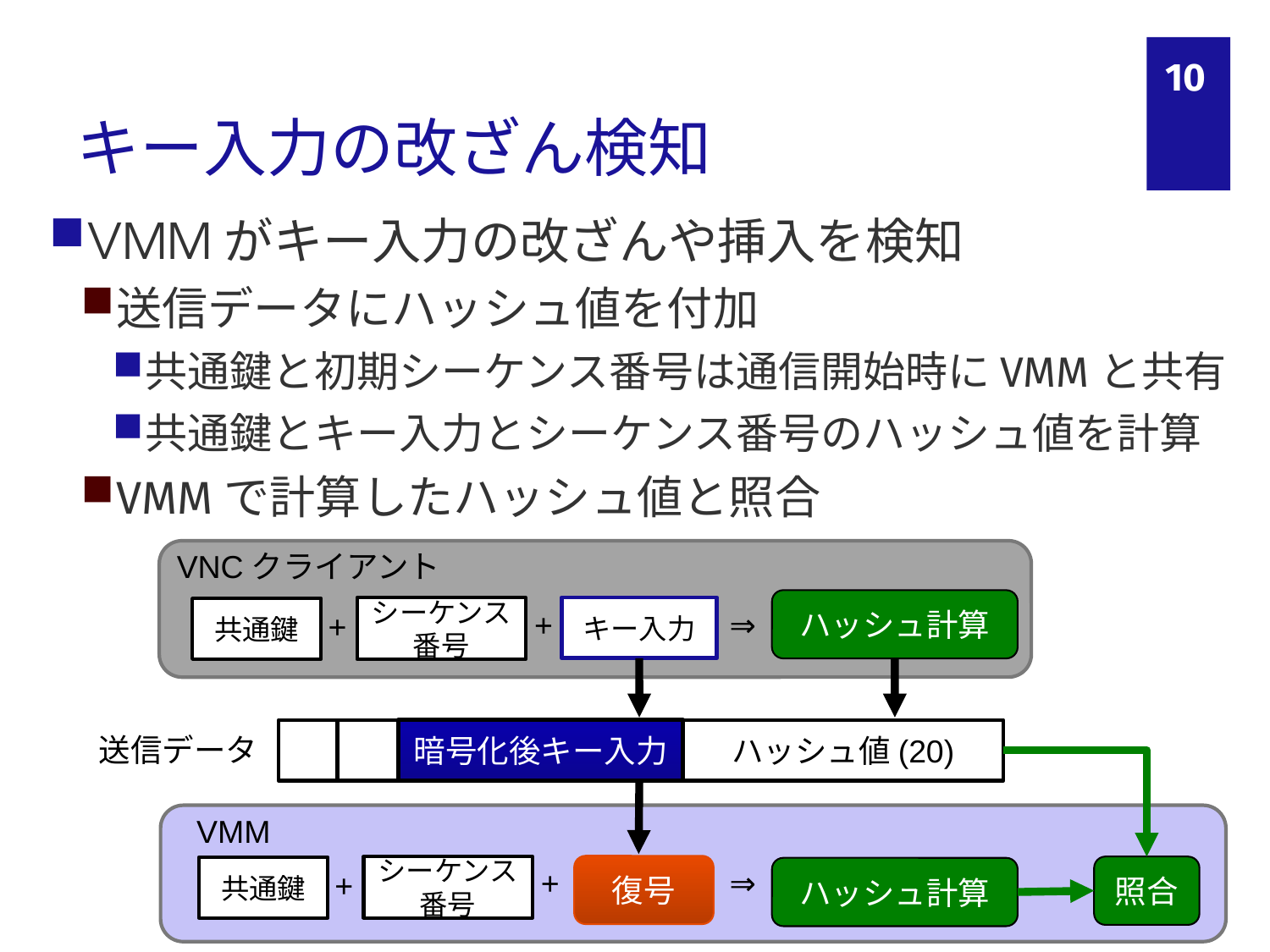

# キー入力の改ざん検知
10
VMMがキー入力の改ざんや挿入を検知
送信データにハッシュ値を付加
共通鍵と初期シーケンス番号は通信開始時にVMMと共有
共通鍵とキー入力とシーケンス番号のハッシュ値を計算
VMMで計算したハッシュ値と照合

VNCクライアント
ハッシュ計算
キー入力
シーケンス
番号
共通鍵
+
+
⇒
暗号化後キー入力
ハッシュ値(20)

送信データ

VMM
復号
シーケンス
番号
共通鍵
+
+
⇒
ハッシュ計算
照合